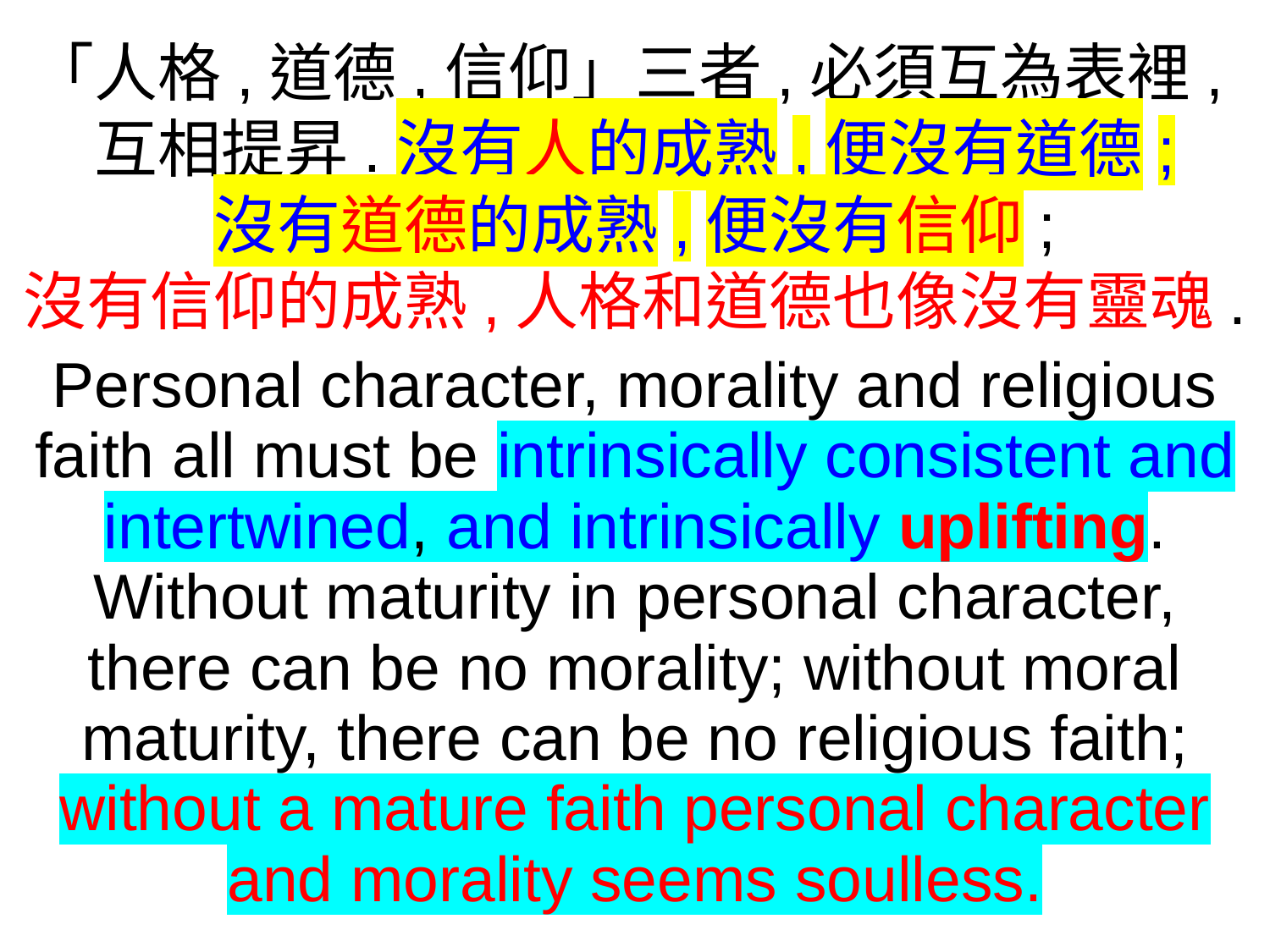

「人格,道德,信仰」三者,必須互為表裡,互相提昇.沒有人的成熟,便沒有道德;
沒有道德的成熟,便沒有信仰;
沒有信仰的成熟,人格和道德也像沒有靈魂.
Personal character, morality and religious faith all must be intrinsically consistent and intertwined, and intrinsically uplifting. Without maturity in personal character, there can be no morality; without moral maturity, there can be no religious faith; without a mature faith personal character and morality seems soulless.